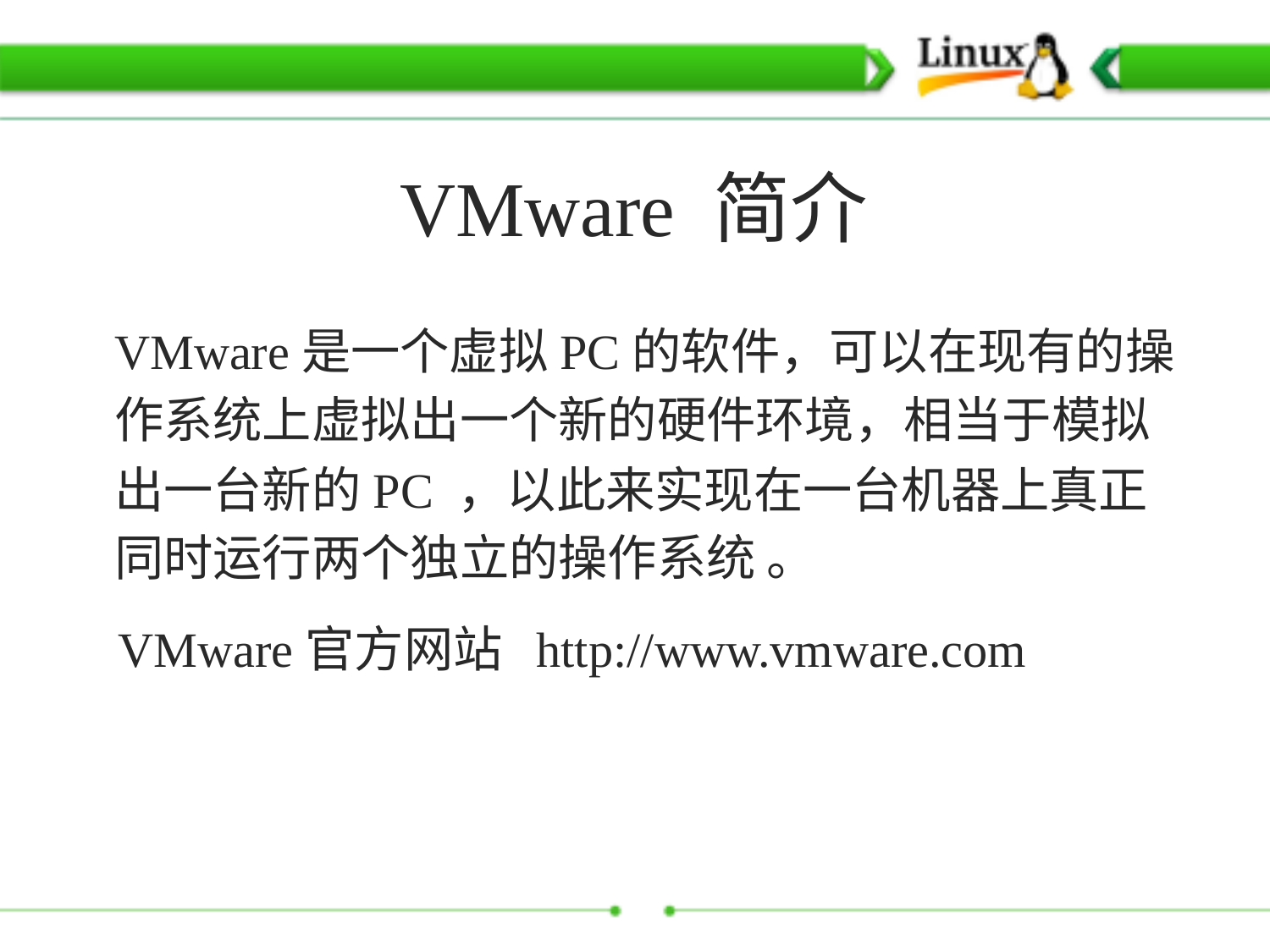

VMware 简介
VMware是一个虚拟PC的软件，可以在现有的操

作系统上虚拟出一个新的硬件环境，相当于模拟

出一台新的PC ，以此来实现在一台机器上真正

同时运行两个独立的操作系统 。
VMware官方网站  http://www.vmware.com